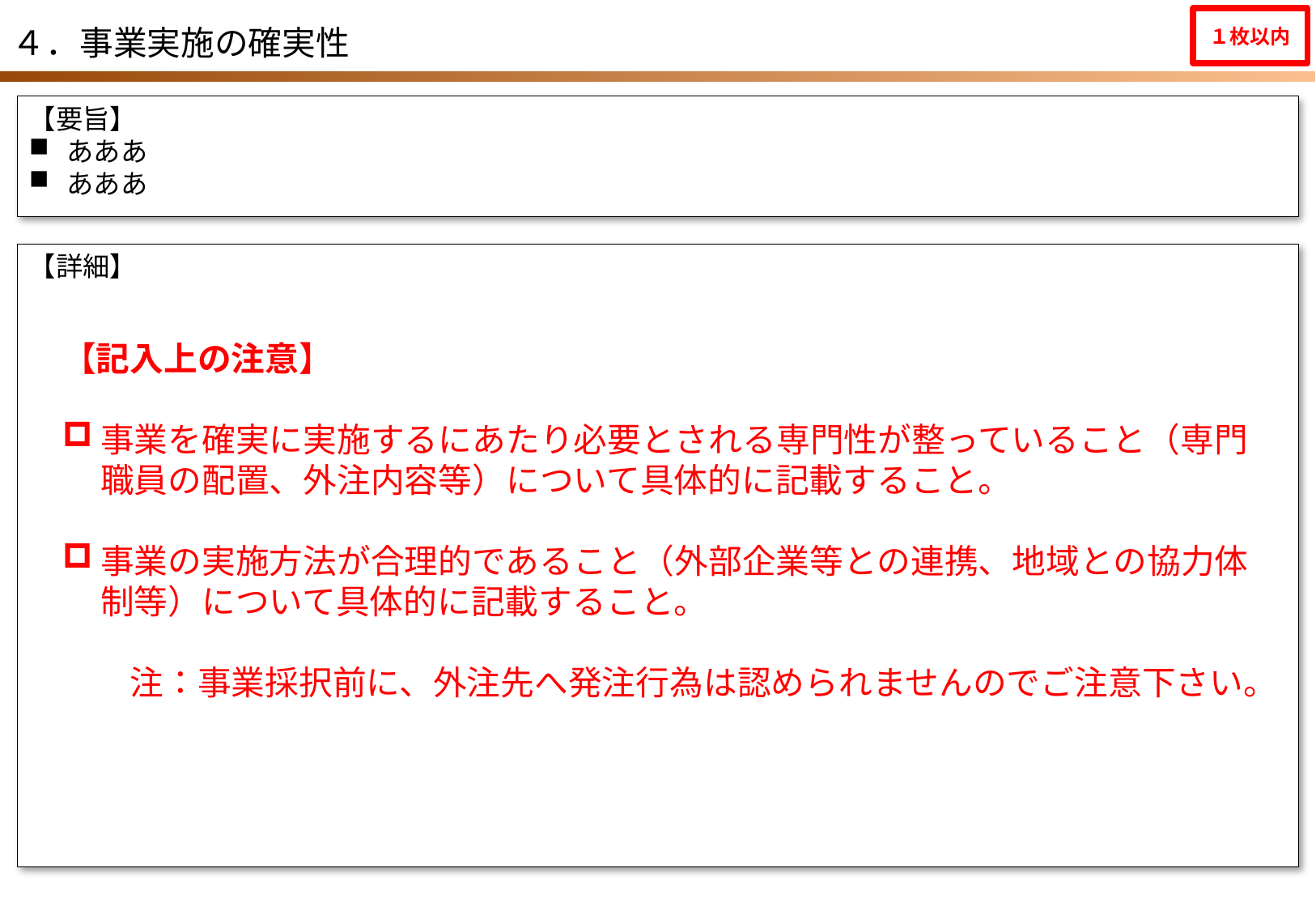

１枚以内
４．事業実施の確実性
【要旨】
あああ
あああ
【詳細】
【記入上の注意】

事業を確実に実施するにあたり必要とされる専門性が整っていること（専門職員の配置、外注内容等）について具体的に記載すること。

事業の実施方法が合理的であること（外部企業等との連携、地域との協力体制等）について具体的に記載すること。

　　注：事業採択前に、外注先へ発注行為は認められませんのでご注意下さい。